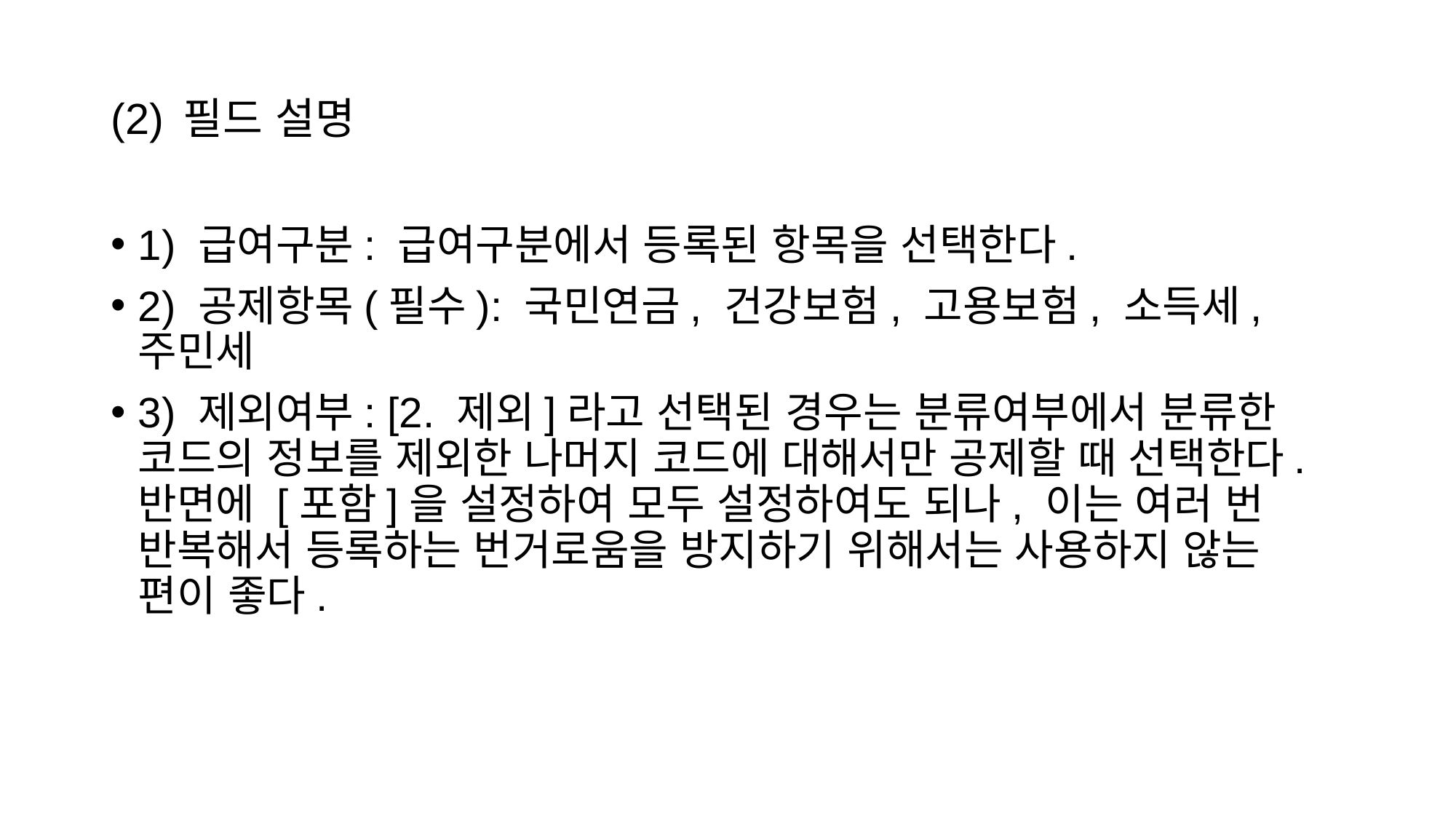

# (2) 필드 설명
1) 급여구분: 급여구분에서 등록된 항목을 선택한다.
2) 공제항목(필수): 국민연금, 건강보험, 고용보험, 소득세, 주민세
3) 제외여부: [2. 제외]라고 선택된 경우는 분류여부에서 분류한 코드의 정보를 제외한 나머지 코드에 대해서만 공제할 때 선택한다. 반면에 [포함]을 설정하여 모두 설정하여도 되나, 이는 여러 번 반복해서 등록하는 번거로움을 방지하기 위해서는 사용하지 않는 편이 좋다.